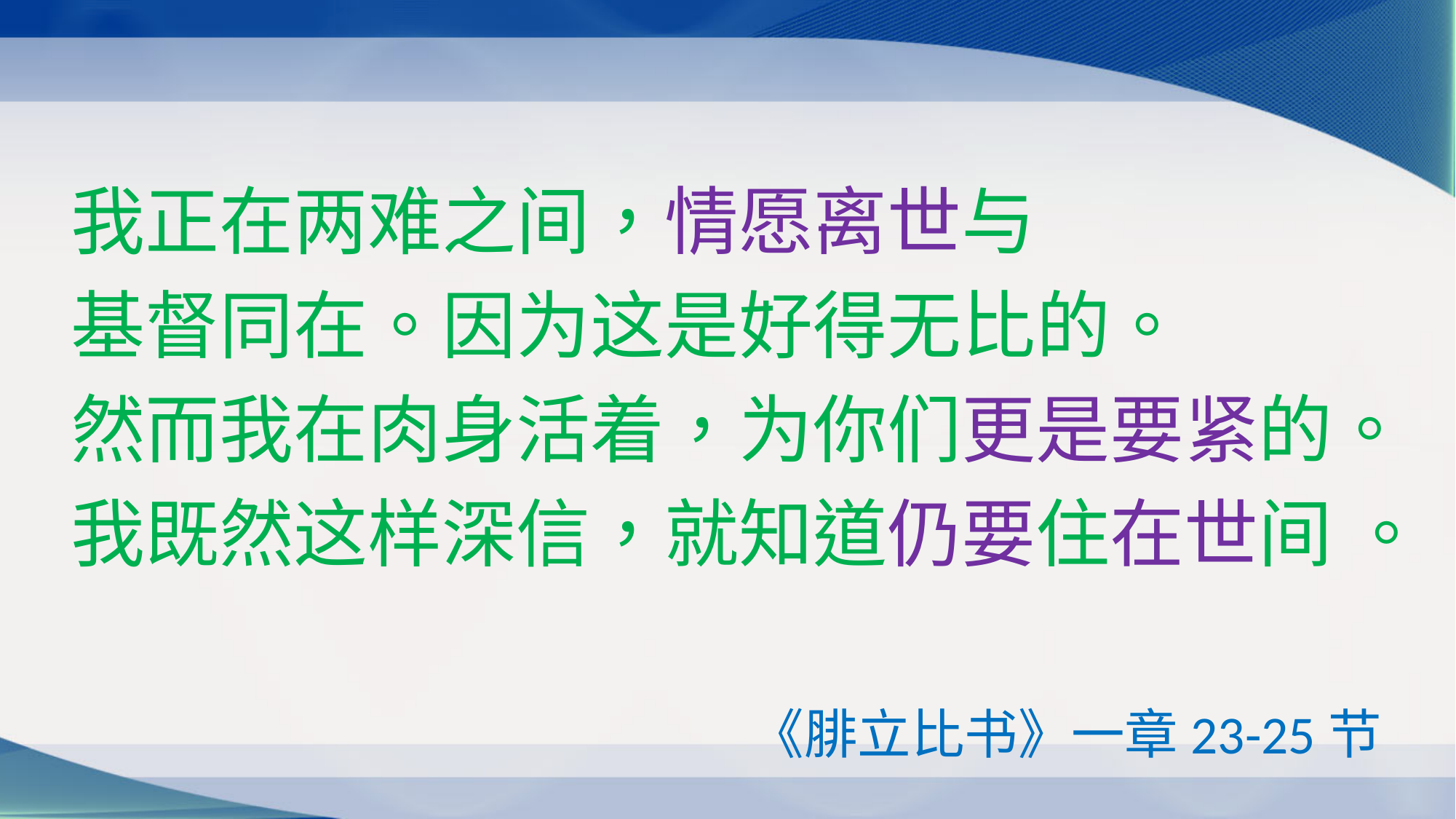

我正在两难之间，情愿离世与
基督同在。因为这是好得无比的。
然而我在肉身活着，为你们更是要紧的。
我既然这样深信，就知道仍要住在世间 。
                                        《腓立比书》一章23-25节